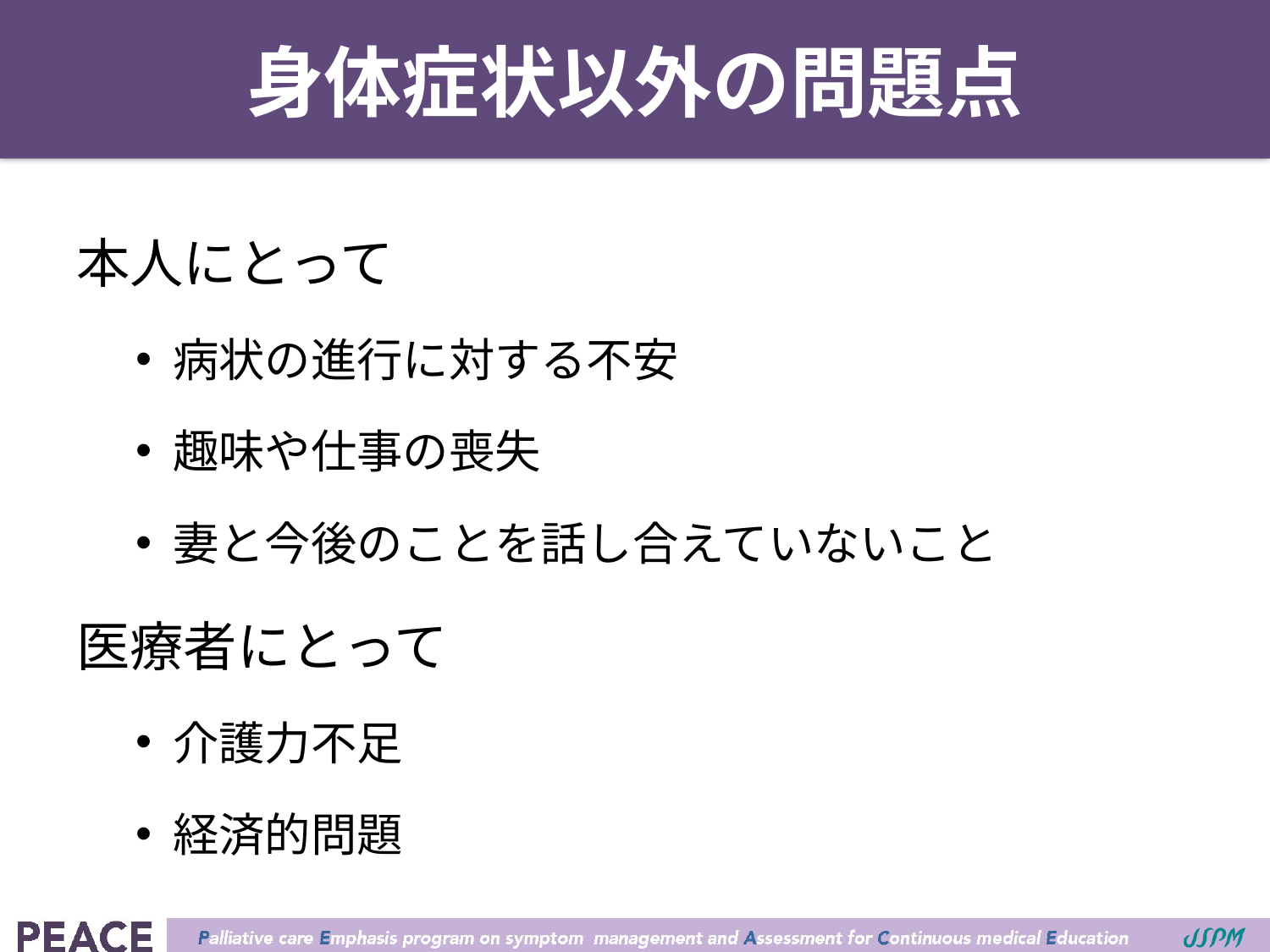

# 身体症状以外の問題点
本人にとって
病状の進行に対する不安
趣味や仕事の喪失
妻と今後のことを話し合えていないこと
医療者にとって
介護力不足
経済的問題